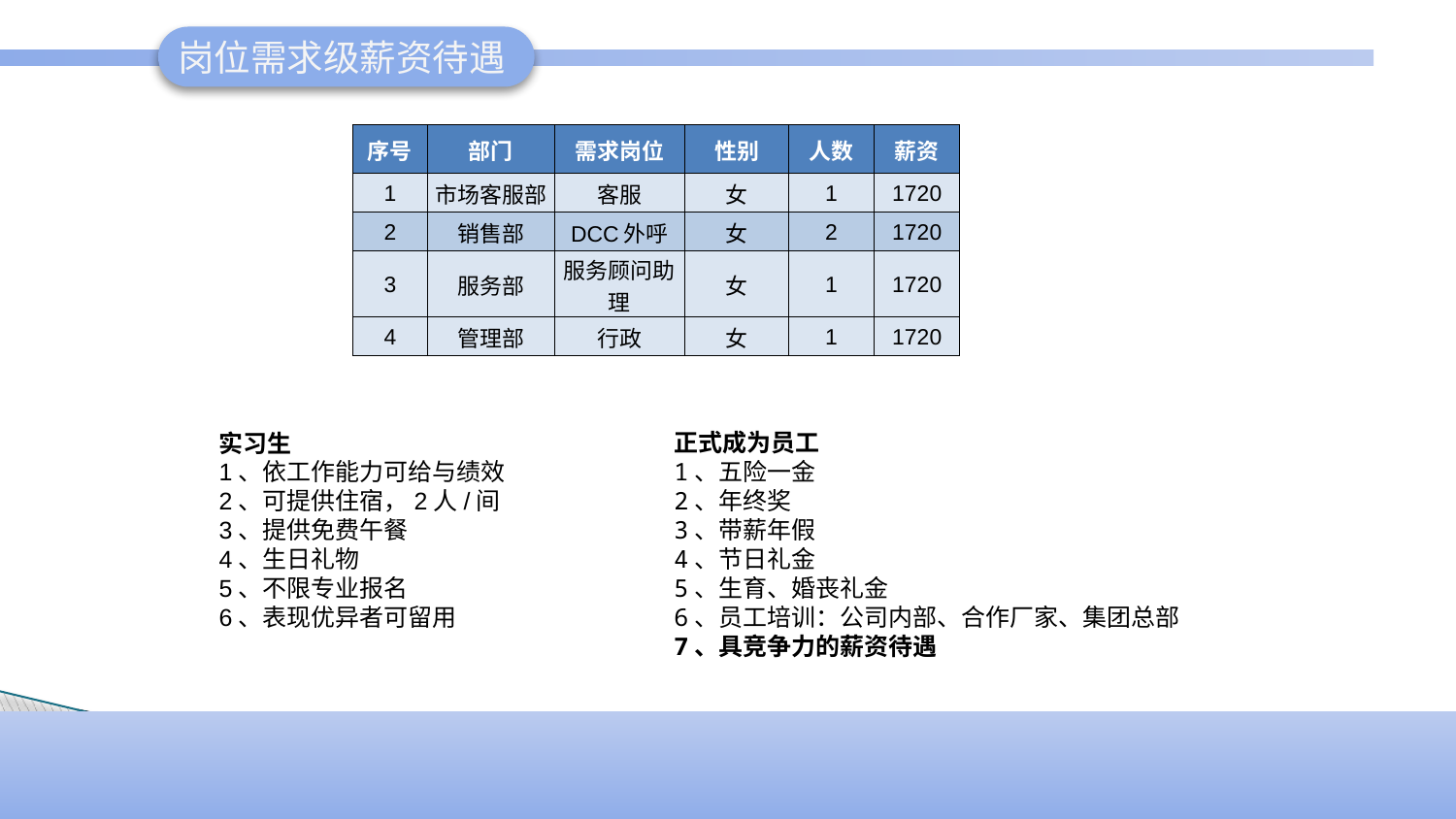

岗位需求级薪资待遇
| 序号 | 部门 | 需求岗位 | 性别 | 人数 | 薪资 |
| --- | --- | --- | --- | --- | --- |
| 1 | 市场客服部 | 客服 | 女 | 1 | 1720 |
| 2 | 销售部 | DCC外呼 | 女 | 2 | 1720 |
| 3 | 服务部 | 服务顾问助理 | 女 | 1 | 1720 |
| 4 | 管理部 | 行政 | 女 | 1 | 1720 |
实习生
1、依工作能力可给与绩效
2、可提供住宿，2人/间
3、提供免费午餐
4、生日礼物
5、不限专业报名
6、表现优异者可留用

正式成为员工
1、五险一金
2、年终奖
3、带薪年假
4、节日礼金
5、生育、婚丧礼金
6、员工培训：公司内部、合作厂家、集团总部
7、具竞争力的薪资待遇